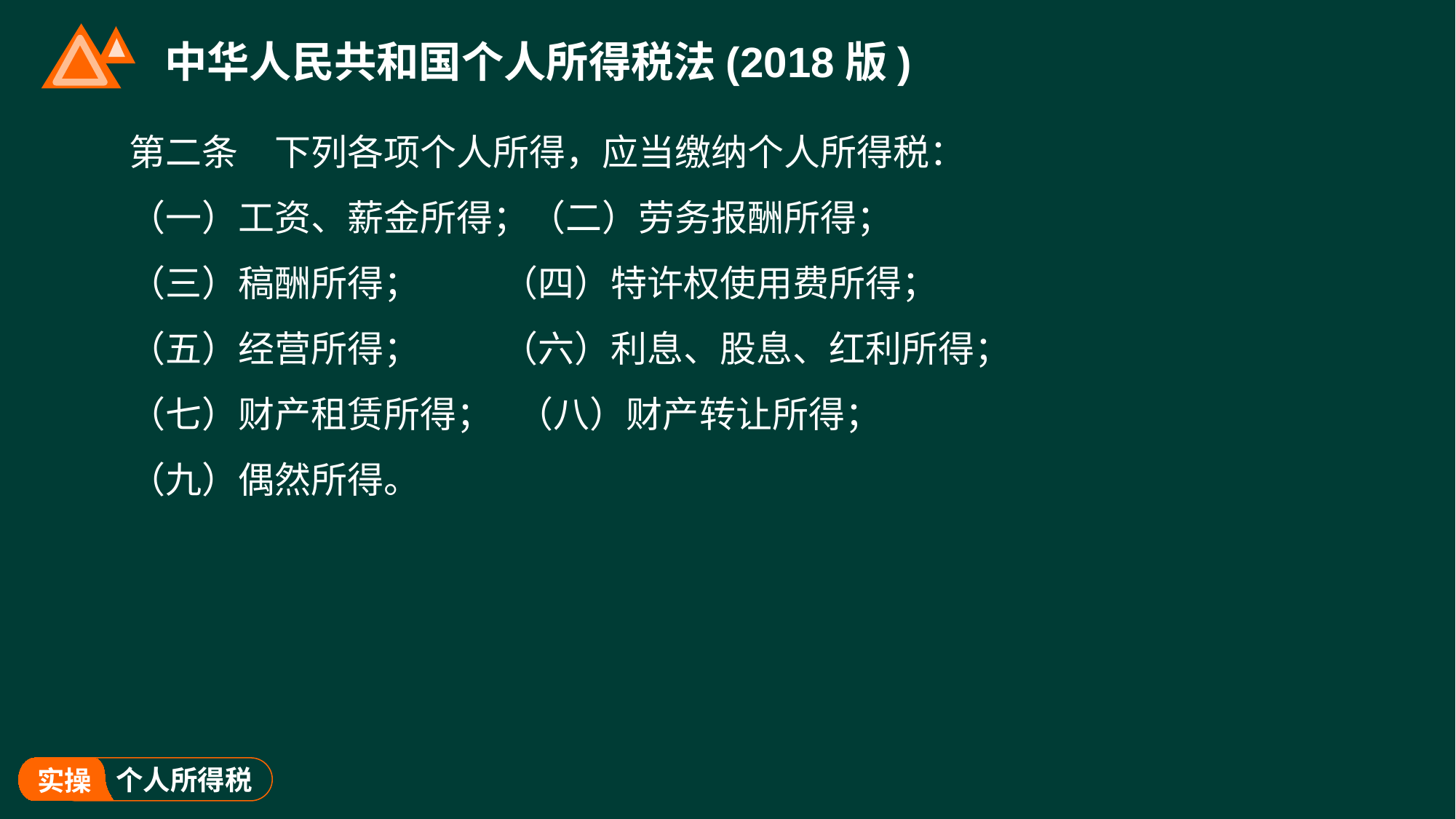

# 中华人民共和国个人所得税法(2018版)
第二条　下列各项个人所得，应当缴纳个人所得税：
（一）工资、薪金所得；（二）劳务报酬所得；
（三）稿酬所得；          （四）特许权使用费所得；
（五）经营所得；          （六）利息、股息、红利所得；
（七）财产租赁所得；   （八）财产转让所得；
（九）偶然所得。